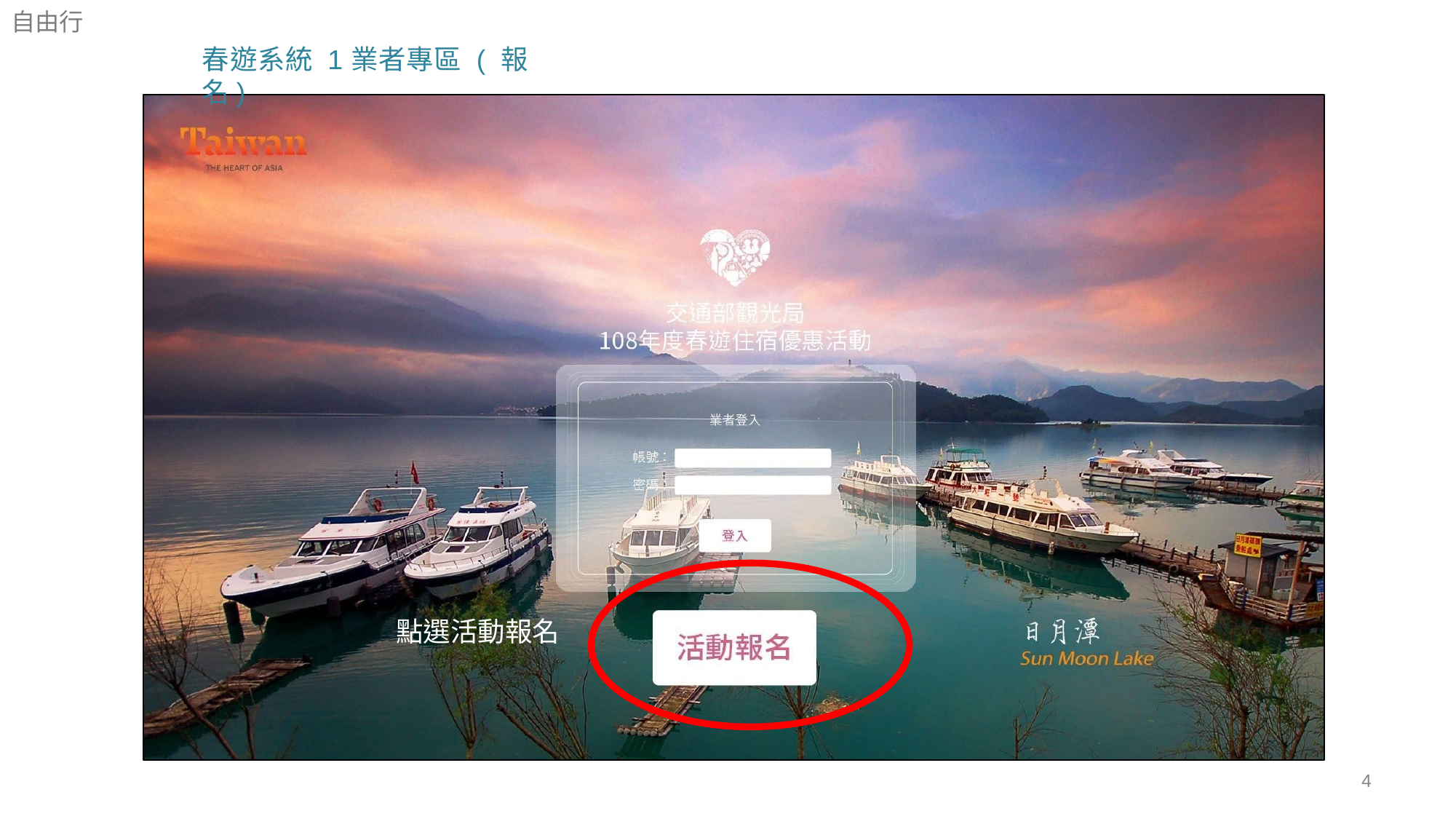

自由行
春遊系統 1業者專區 ( 報名)

點選活動報名
4